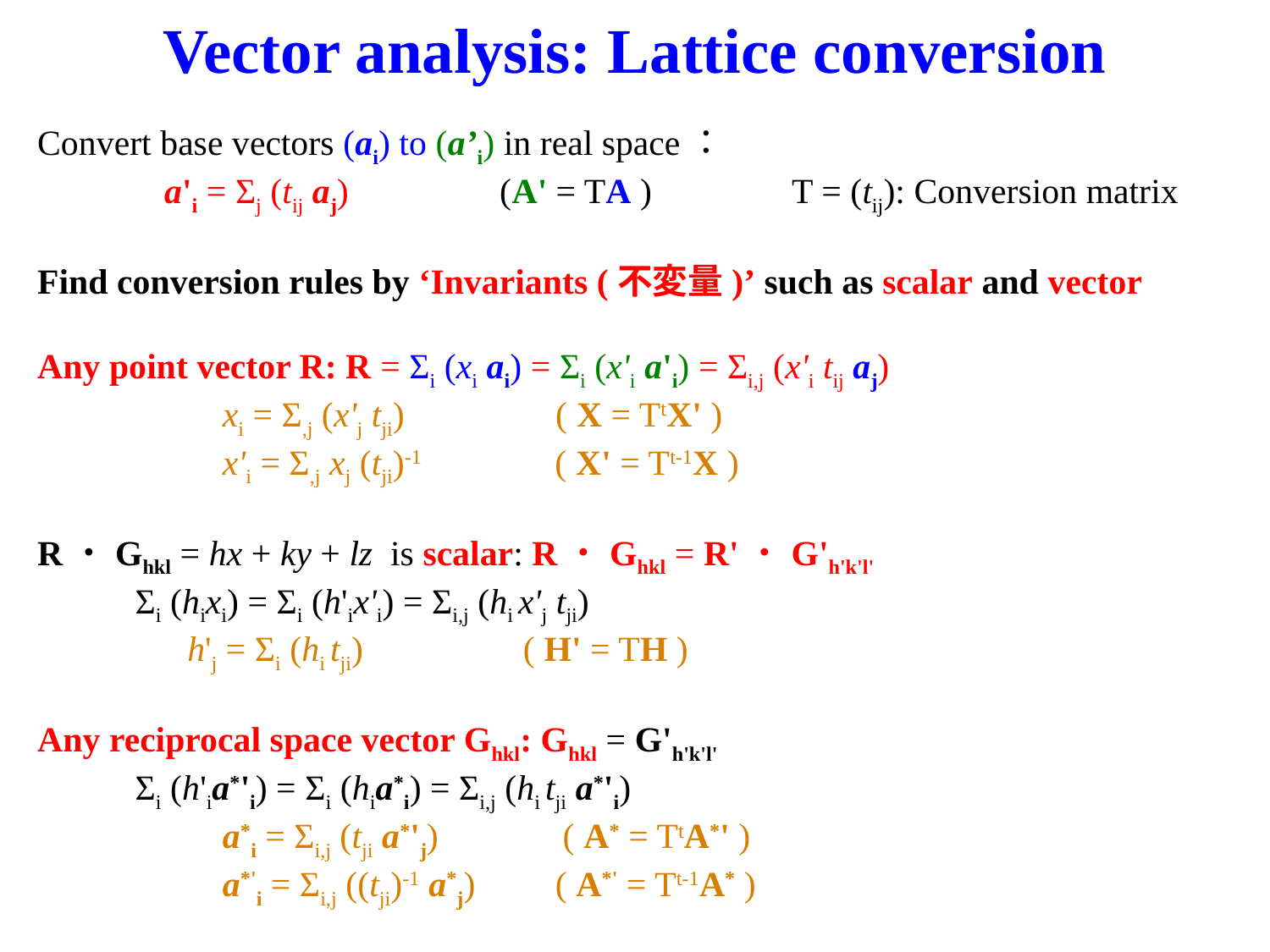

# Vector analysis: Lattice conversion
Convert base vectors (ai) to (a’i) in real space：
	a'i = Σj (tij aj)                 (A' = TA ) 　　　 T = (tij): Conversion matrix

Find conversion rules by ‘Invariants (不変量)’ such as scalar and vector

Any point vector R: R = Σi (xi ai) = Σi (x'i a'i) = Σi,j (x'i tij aj)
　　　　　xi = Σ,j (x'j tji)                 ( X = TtX' )
　　　　　x'i = Σ,j xj (tji)-1               ( X' = Tt-1X )

R・Ghkl = hx + ky + lz  is scalar: R・Ghkl = R'・G'h'k'l'
           Σi (hixi) = Σi (h'ix'i) = Σi,j (hi x'j tji)
　　　　h'j = Σi (hi tji)                  ( H' = TH )

Any reciprocal space vector Ghkl: Ghkl = G'h'k'l'
           Σi (h'ia*'i) = Σi (hia*i) = Σi,j (hi tji a*'i)
　　　　　a*i = Σi,j (tji a*'j)              ( A* = TtA*' )
　　　　　a*'i = Σi,j ((tji)-1 a*j)         ( A*' = Tt-1A* )